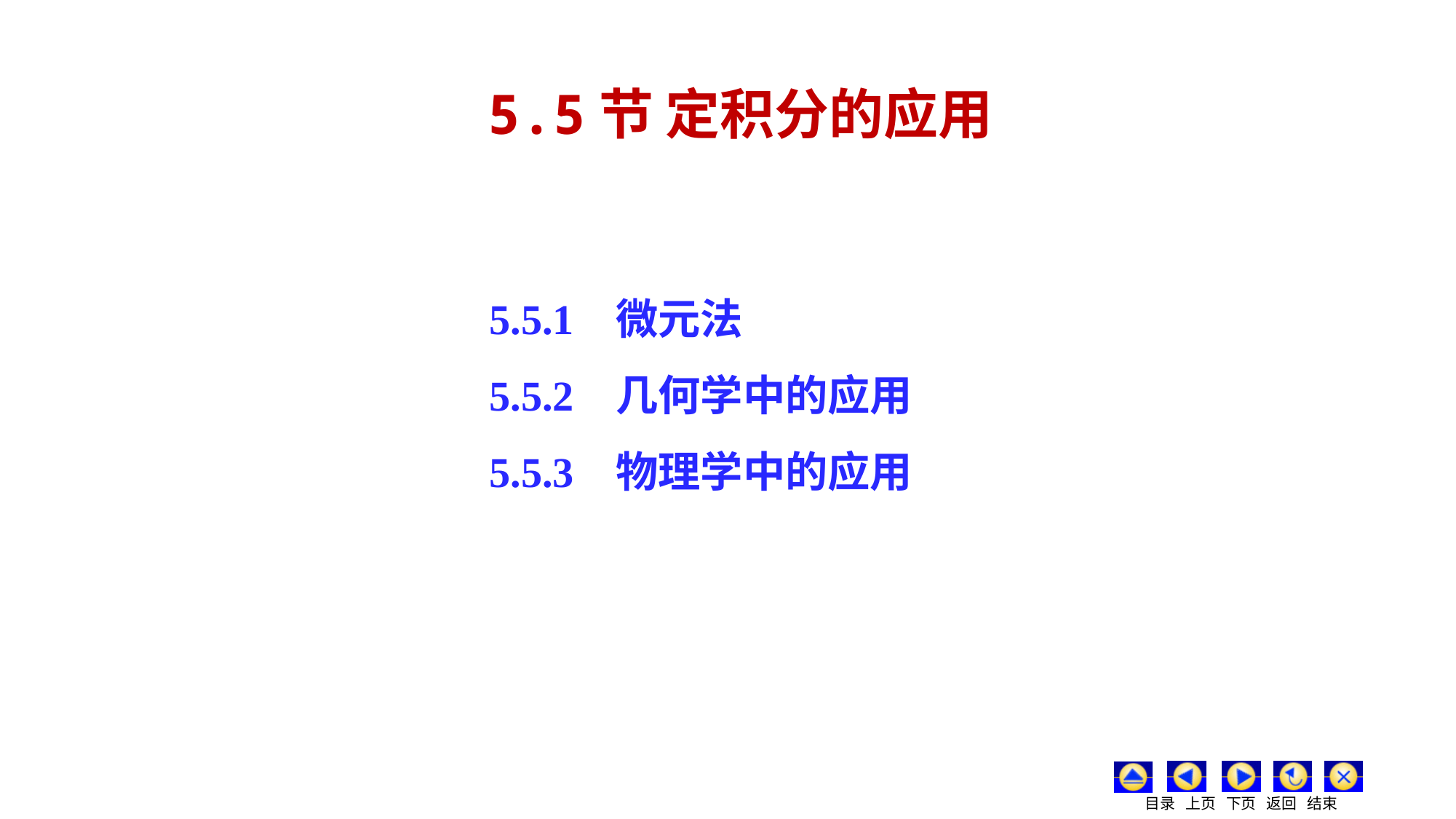

5.5节 定积分的应用
5.5.1   微元法
5.5.2   几何学中的应用
5.5.3   物理学中的应用